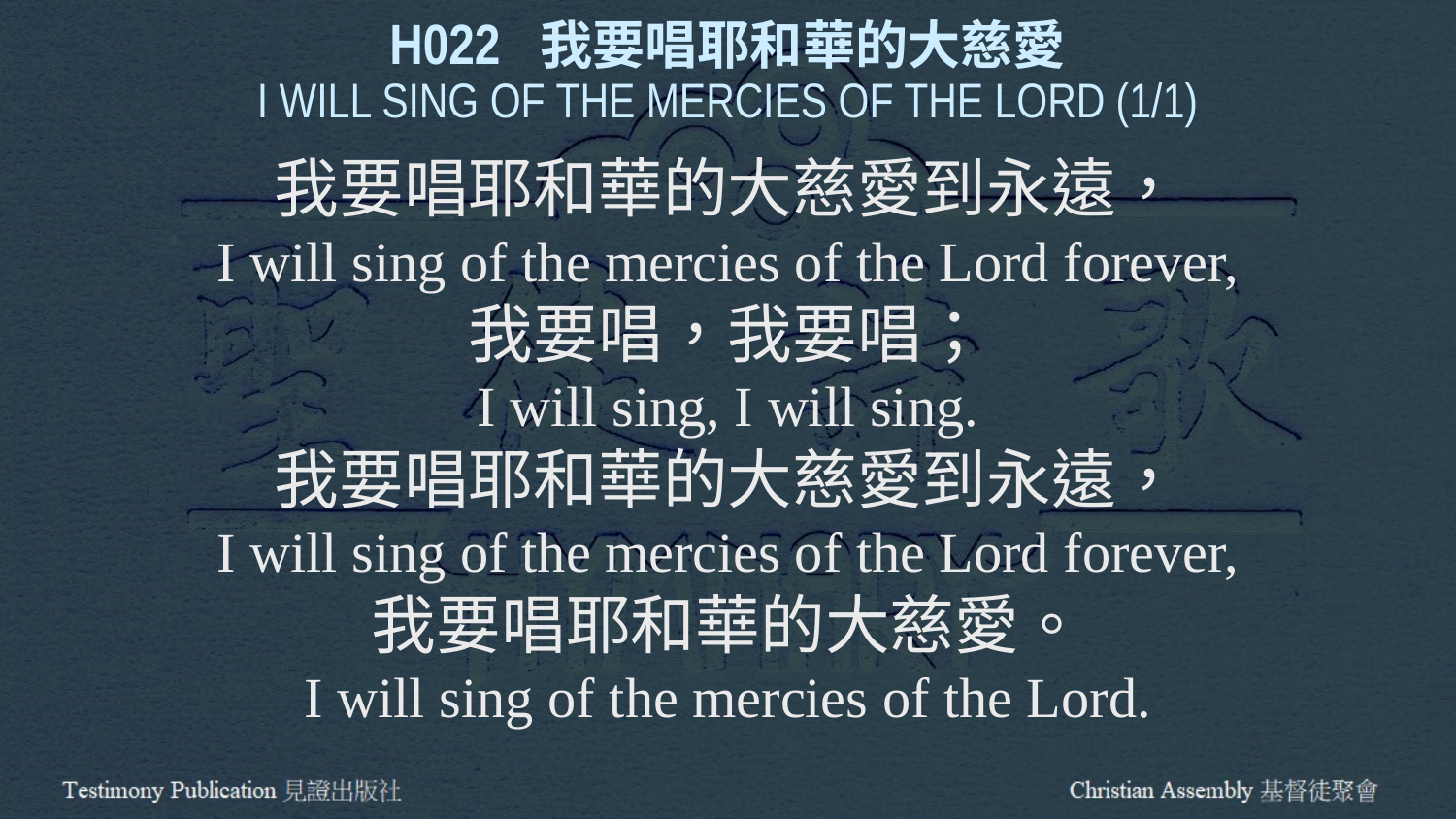

H022  我要唱耶和華的大慈愛
I WILL SING OF THE MERCIES OF THE LORD (1/1)
我要唱耶和華的大慈愛到永遠，
I will sing of the mercies of the Lord forever,
我要唱，我要唱；
I will sing, I will sing.
我要唱耶和華的大慈愛到永遠，
I will sing of the mercies of the Lord forever,
我要唱耶和華的大慈愛。
I will sing of the mercies of the Lord.